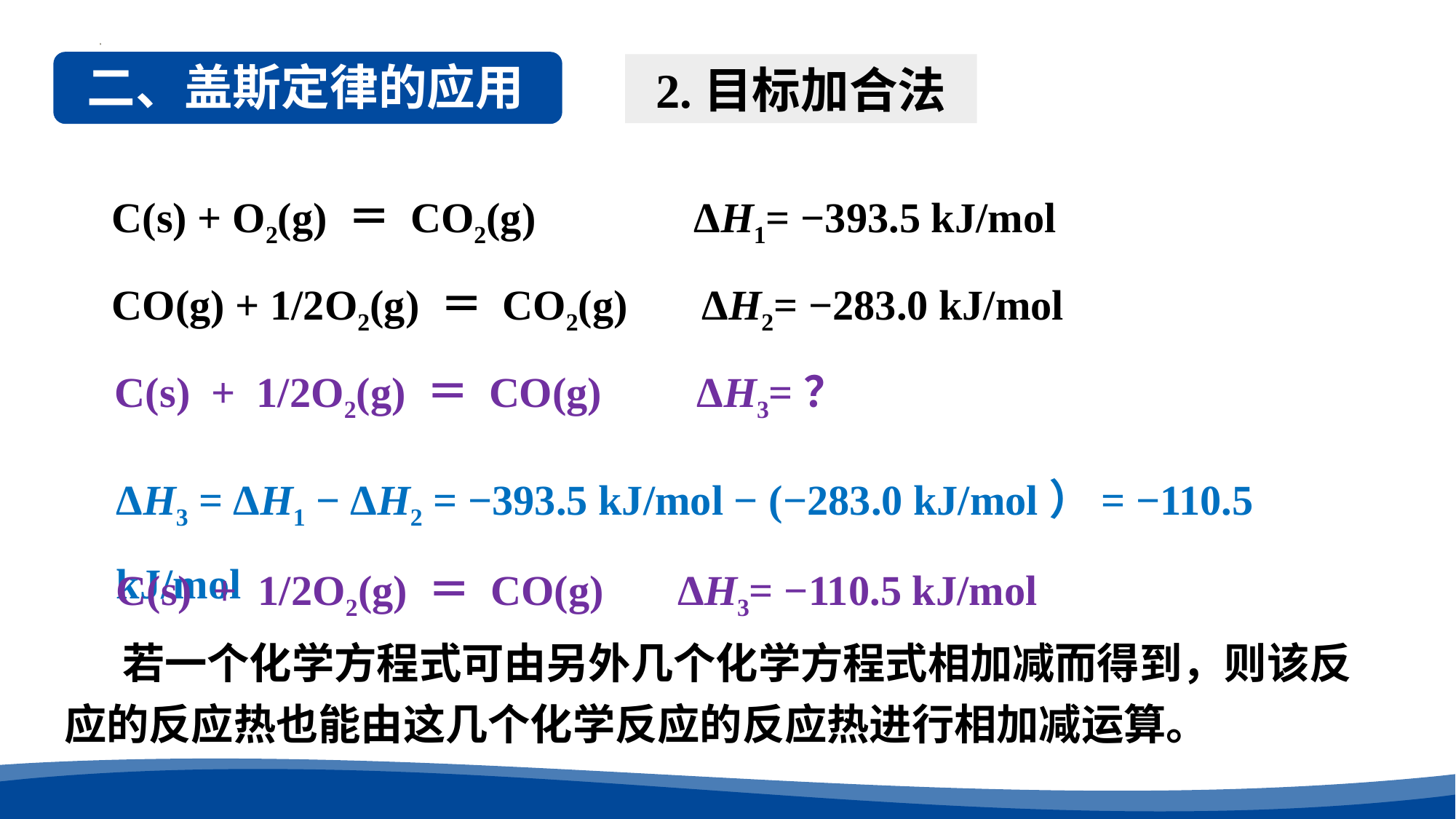

二、盖斯定律的应用

2.目标加合法
C(s) + O2(g) ＝ CO2(g)               ΔH1= −393.5 kJ/mol
CO(g) + 1/2O2(g) ＝ CO2(g)       ΔH2= −283.0 kJ/mol
C(s)  +  1/2O2(g) ＝ CO(g)         ΔH3=？
ΔH3 = ΔH1 − ΔH2 = −393.5 kJ/mol − (−283.0 kJ/mol）= −110.5 kJ/mol
C(s)  +  1/2O2(g) ＝ CO(g)       ΔH3= −110.5 kJ/mol
     若一个化学方程式可由另外几个化学方程式相加减而得到，则该反应的反应热也能由这几个化学反应的反应热进行相加减运算。